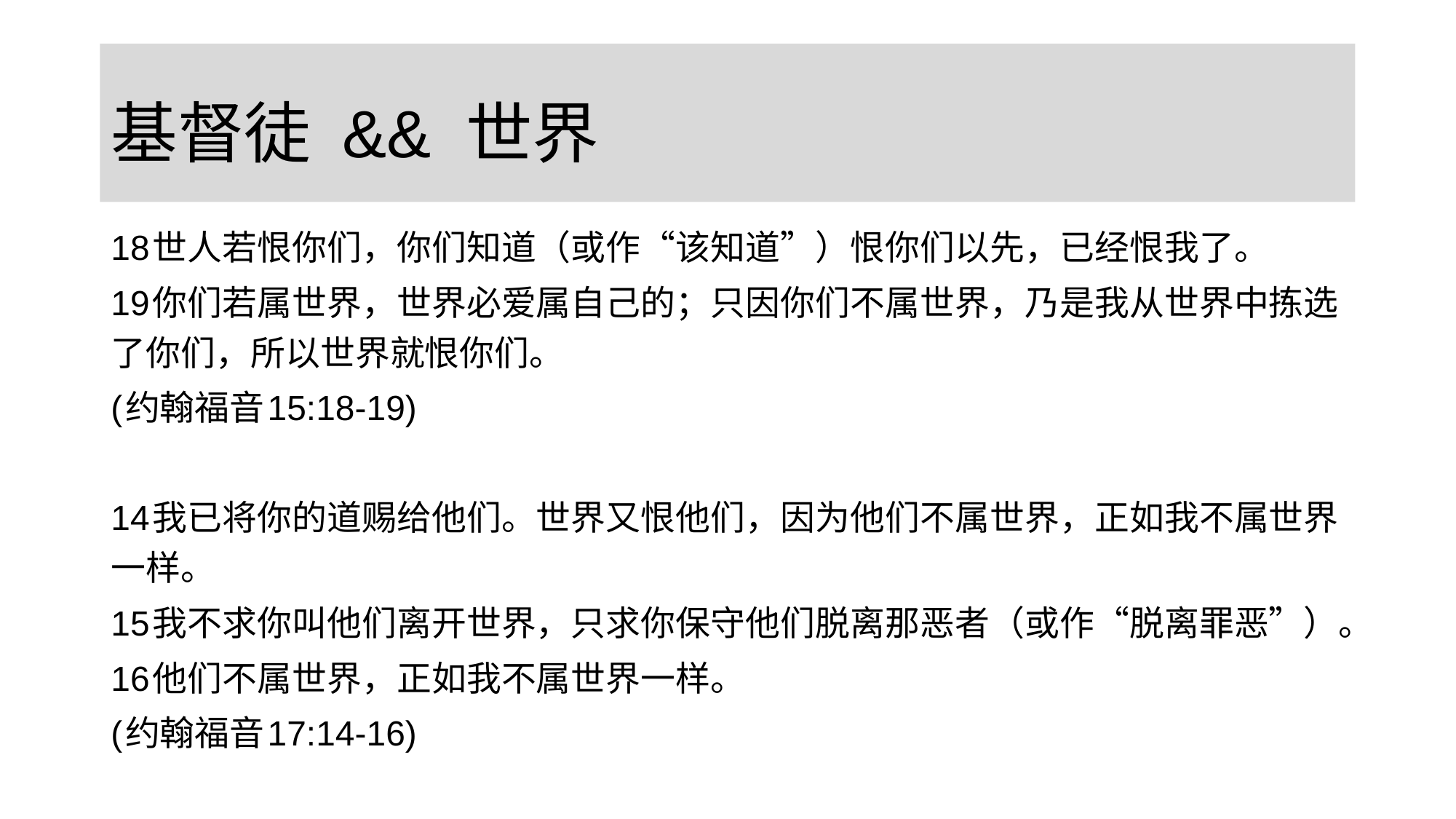

# 基督徒 && 世界
18世人若恨你们，你们知道（或作“该知道”）恨你们以先，已经恨我了。
19你们若属世界，世界必爱属自己的；只因你们不属世界，乃是我从世界中拣选了你们，所以世界就恨你们。
(约翰福音15:18-19)

14我已将你的道赐给他们。世界又恨他们，因为他们不属世界，正如我不属世界一样。
15我不求你叫他们离开世界，只求你保守他们脱离那恶者（或作“脱离罪恶”）。
16他们不属世界，正如我不属世界一样。
(约翰福音17:14-16)